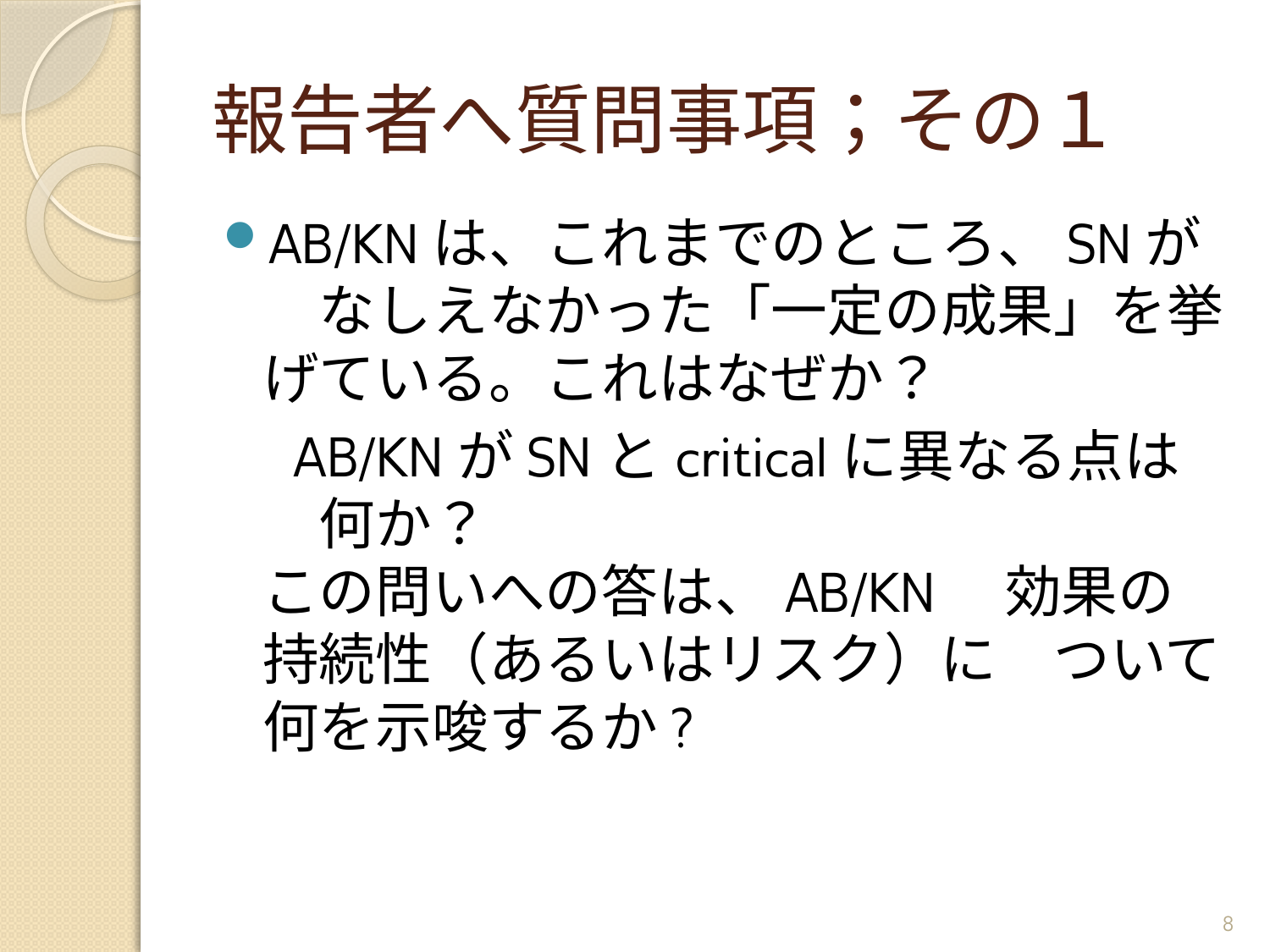

# 報告者へ質問事項；その１
AB/KNは、これまでのところ、SNが　なしえなかった「一定の成果」を挙げている。これはなぜか？
　AB/KNがSNとcriticalに異なる点は　何か？　この問いへの答は、AB/KN　効果の持続性（あるいはリスク）に　ついて何を示唆するか?
8